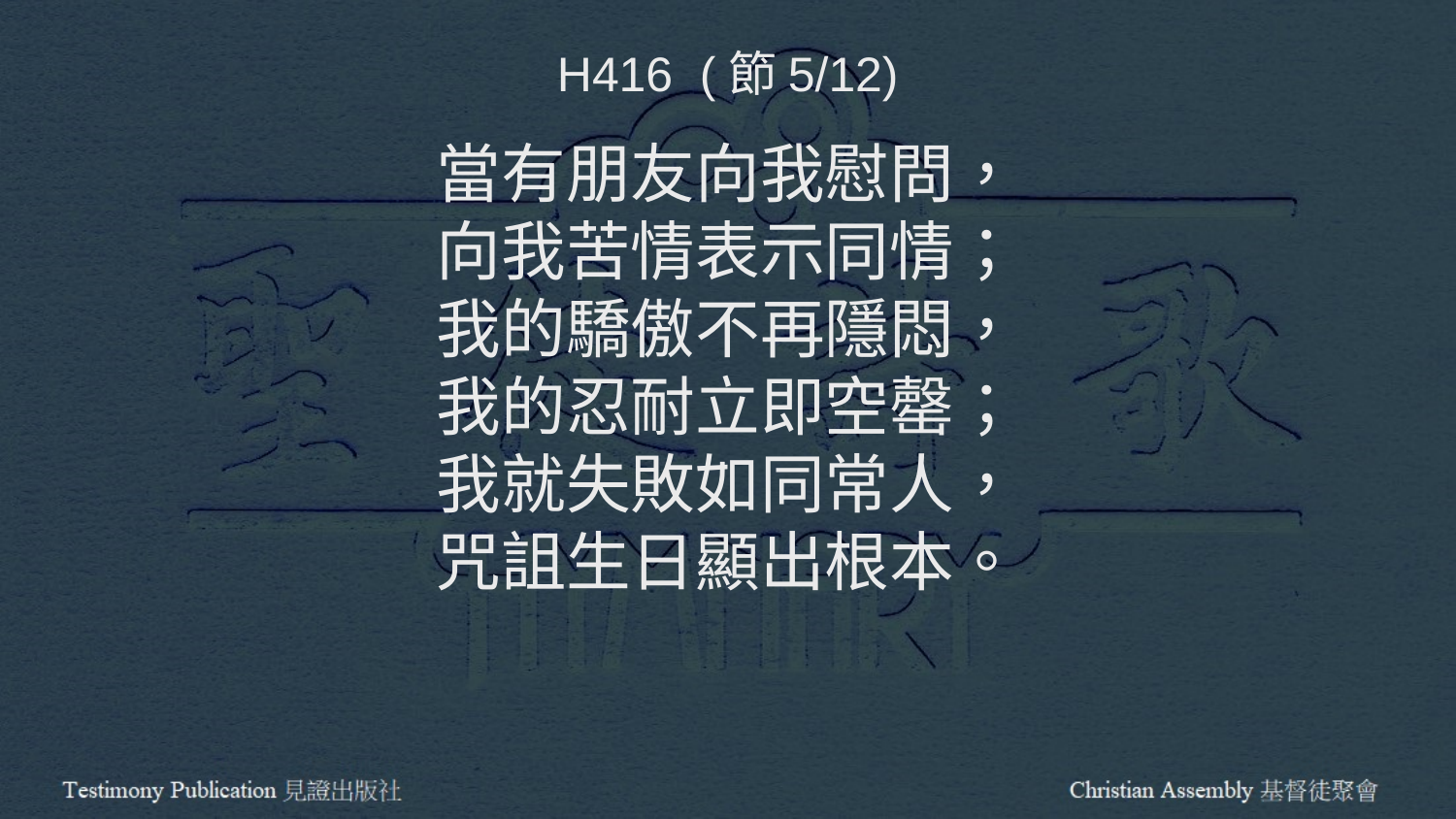

H416  (節5/12)

當有朋友向我慰問，
向我苦情表示同情；
我的驕傲不再隱悶，
我的忍耐立即空罄；
我就失敗如同常人，
咒詛生日顯出根本。